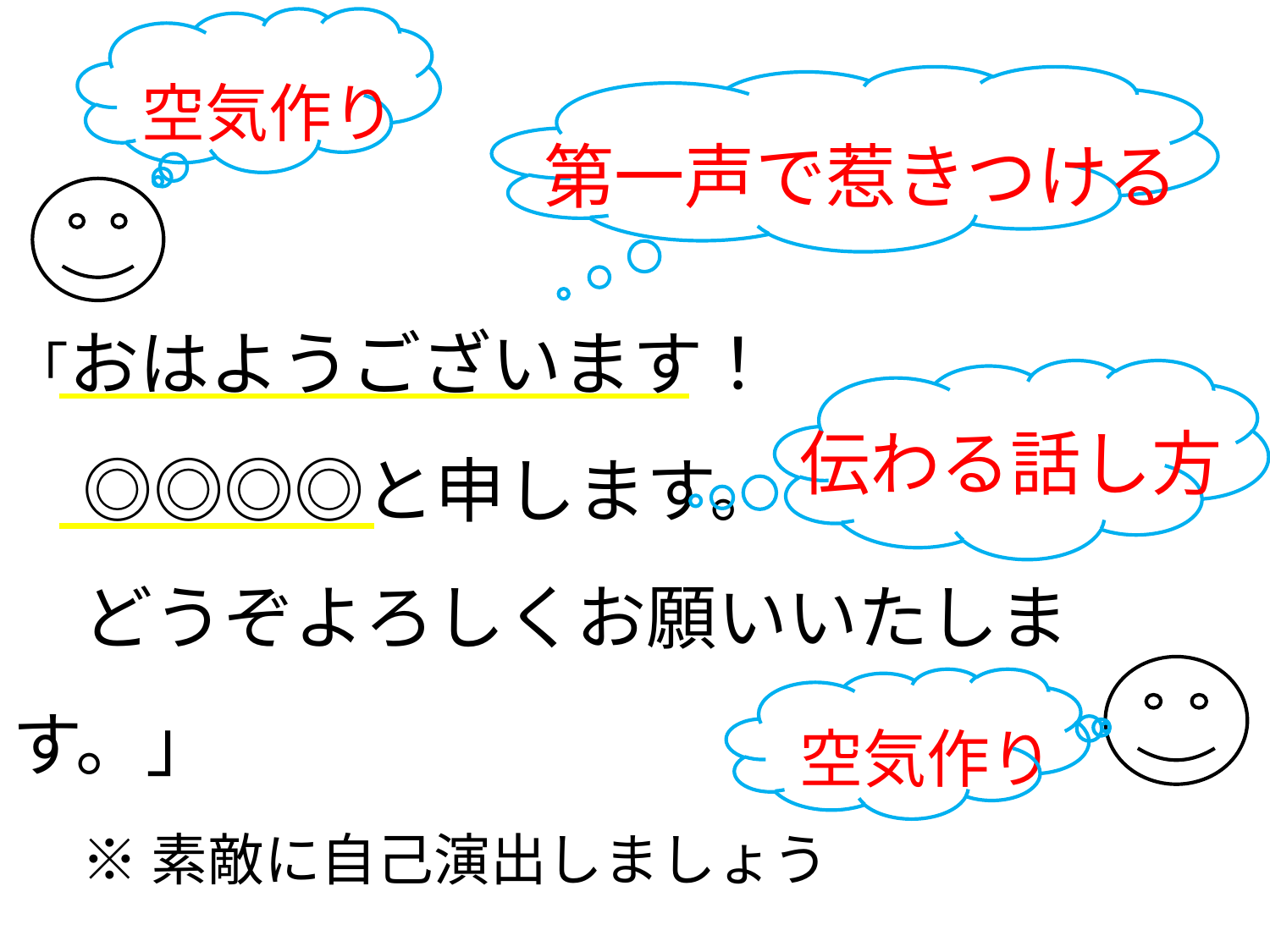

空気作り

第一声で惹きつける

「おはようございます！
　◎◎◎◎と申します。
　どうぞよろしくお願いいたします。」

伝わる話し方

空気作り
※素敵に自己演出しましょう